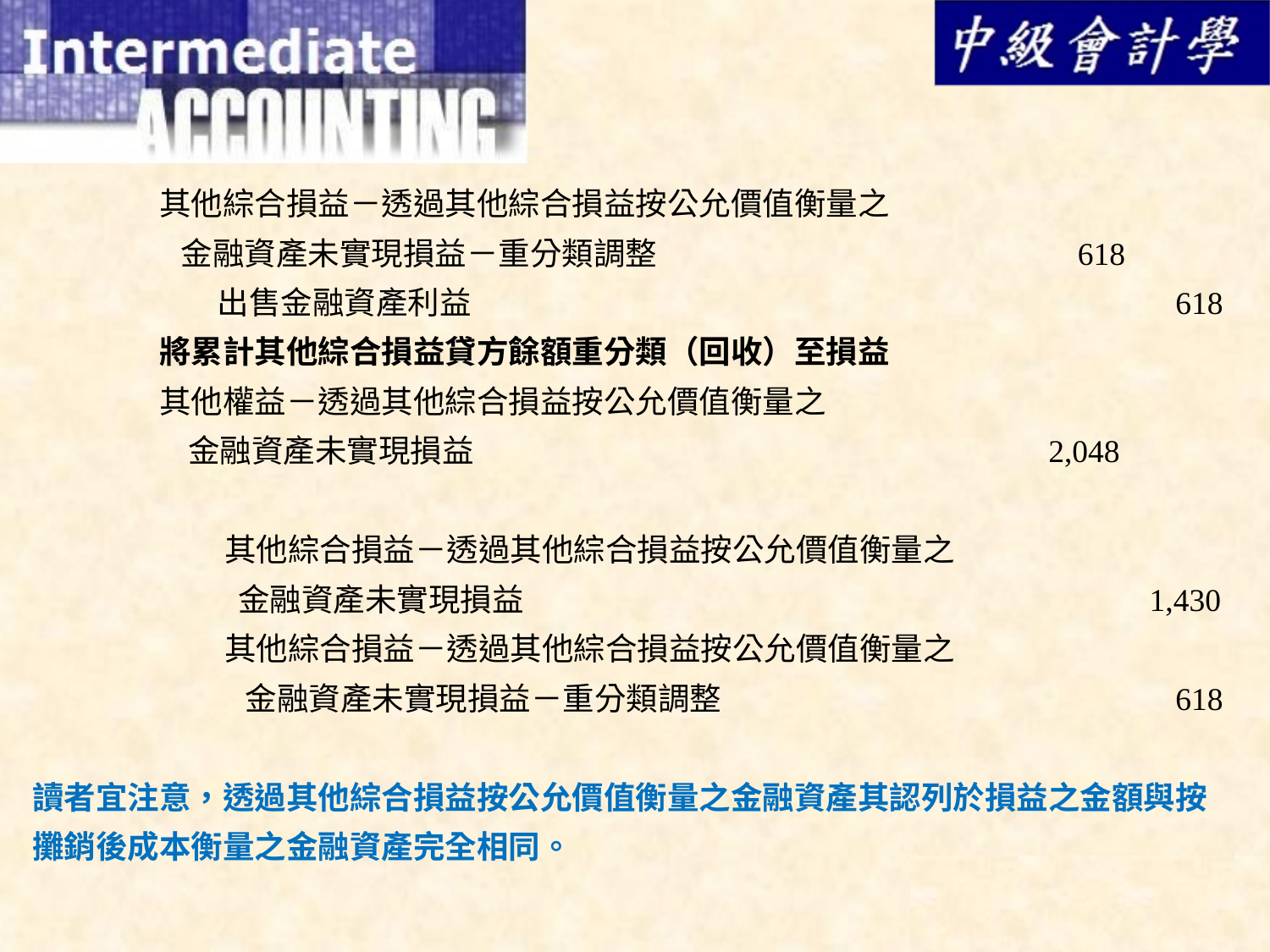

其他綜合損益－透過其他綜合損益按公允價值衡量之
	   金融資產未實現損益－重分類調整				   618
	       出售金融資產利益						618
	將累計其他綜合損益貸方餘額重分類（回收）至損益
	其他權益－透過其他綜合損益按公允價值衡量之
	    金融資產未實現損益					2,048
	        其他綜合損益－透過其他綜合損益按公允價值衡量之
	           金融資產未實現損益					             1,430
	        其他綜合損益－透過其他綜合損益按公允價值衡量之
	            金融資產未實現損益－重分類調整				618

讀者宜注意，透過其他綜合損益按公允價值衡量之金融資產其認列於損益之金額與按攤銷後成本衡量之金融資產完全相同。